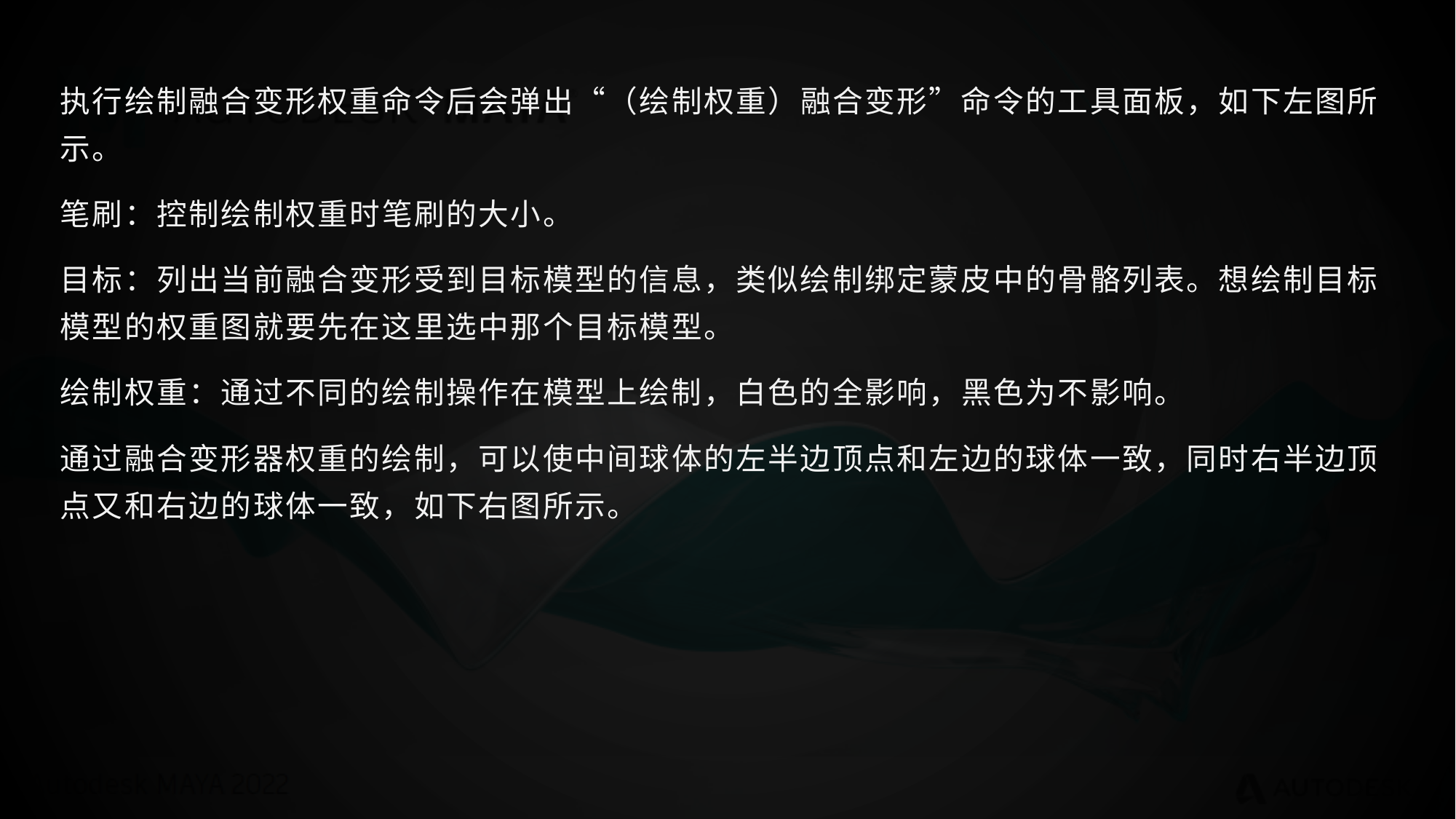

执行绘制融合变形权重命令后会弹出“（绘制权重）融合变形”命令的工具面板，如下左图所示。
笔刷：控制绘制权重时笔刷的大小。
目标：列出当前融合变形受到目标模型的信息，类似绘制绑定蒙皮中的骨骼列表。想绘制目标模型的权重图就要先在这里选中那个目标模型。
绘制权重：通过不同的绘制操作在模型上绘制，白色的全影响，黑色为不影响。
通过融合变形器权重的绘制，可以使中间球体的左半边顶点和左边的球体一致，同时右半边顶点又和右边的球体一致，如下右图所示。